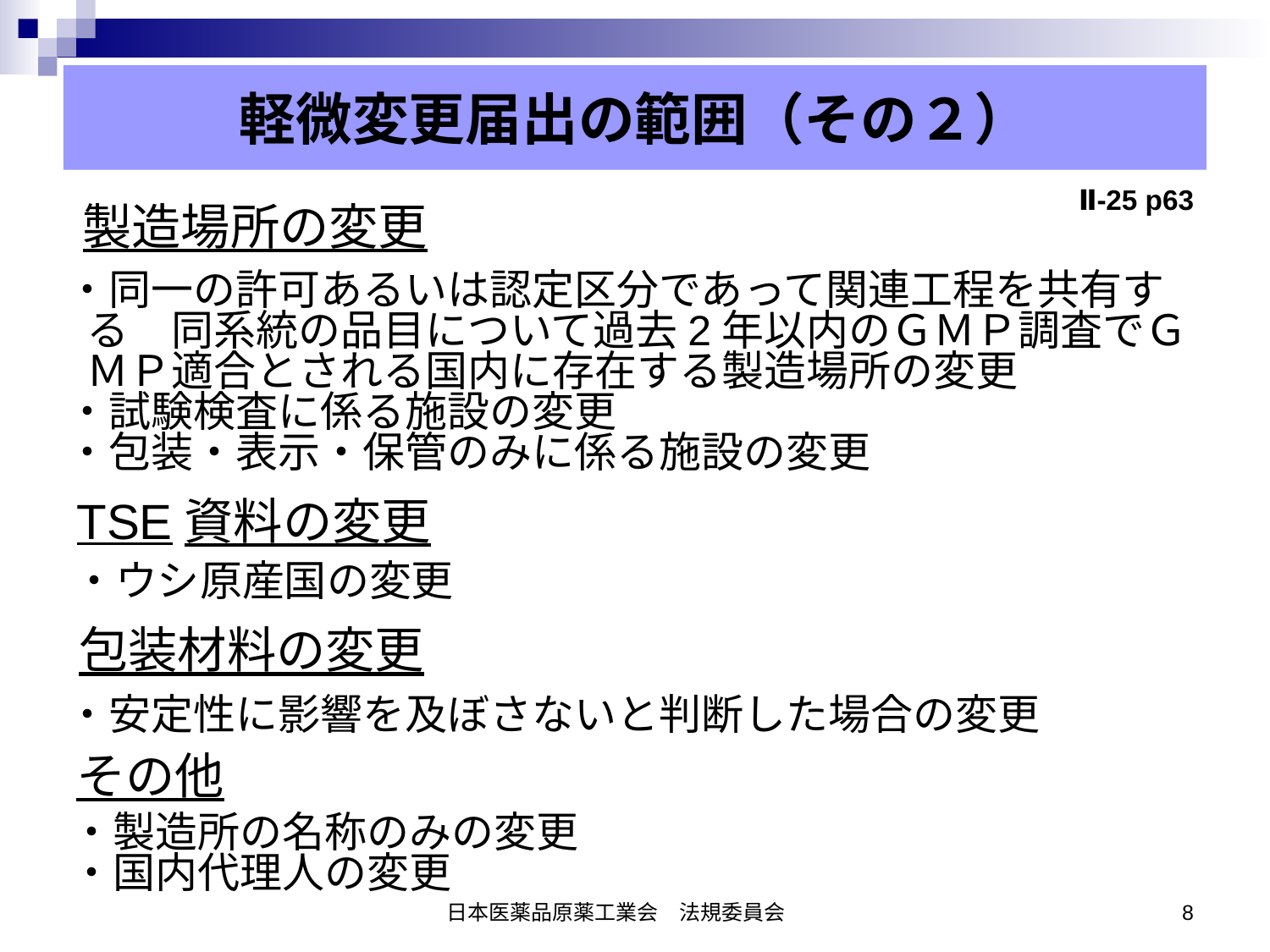

# 軽微変更届出の範囲（その２）
軽微変更届出の範囲（その２）
Ⅱ-25 p63
製造場所の変更
・同一の許可あるいは認定区分であって関連工程を共有する　同系統の品目について過去2年以内のＧＭＰ調査でＧＭＰ適合とされる国内に存在する製造場所の変更
・試験検査に係る施設の変更
・包装・表示・保管のみに係る施設の変更
TSE資料の変更
・ウシ原産国の変更
包装材料の変更
・安定性に影響を及ぼさないと判断した場合の変更
その他
・製造所の名称のみの変更
・国内代理人の変更
日本医薬品原薬工業会　法規委員会
8